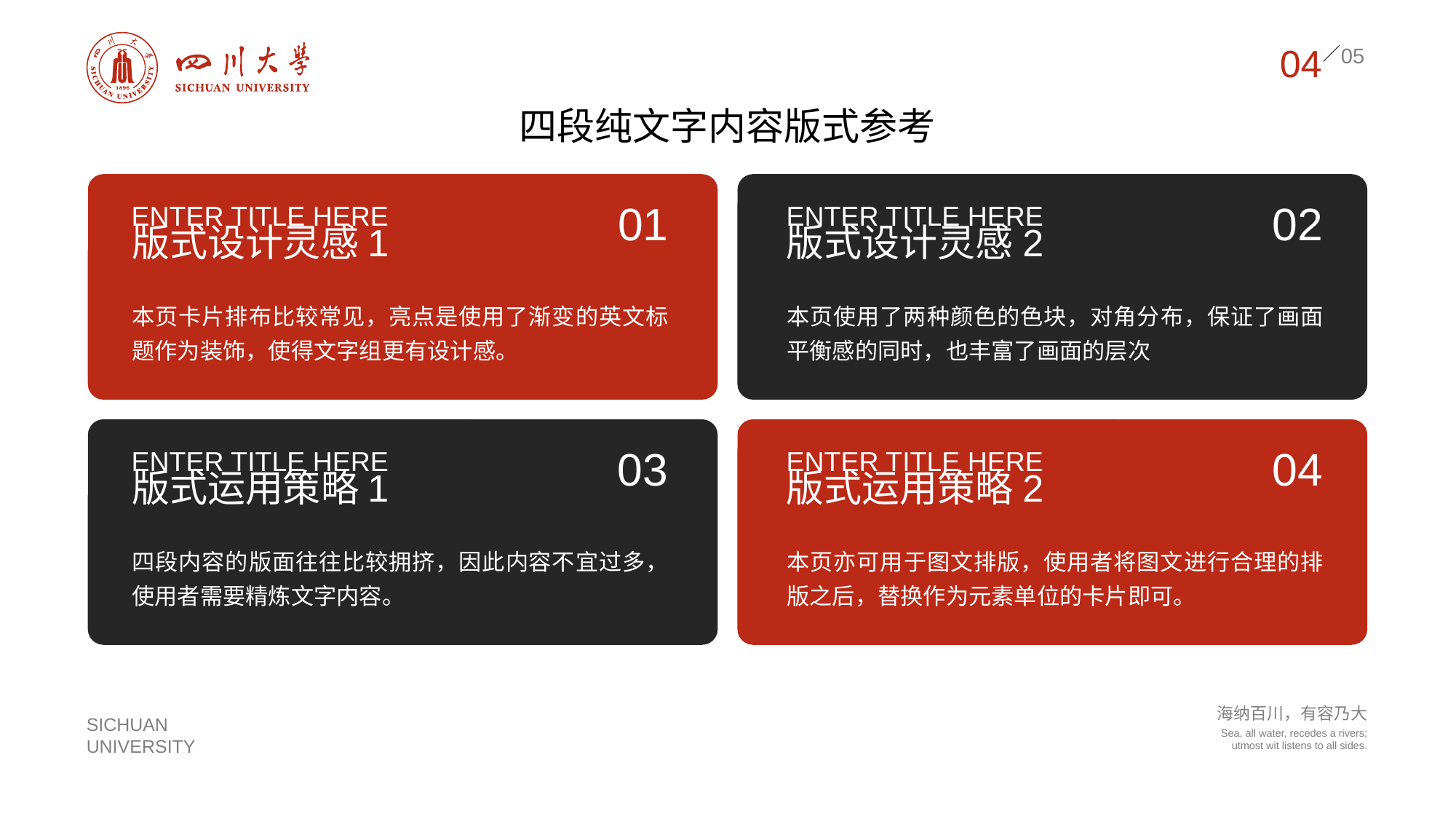

04
四段纯文字内容版式参考

01
02
Enter title here
Enter title here
版式设计灵感1
版式设计灵感2
本页卡片排布比较常见，亮点是使用了渐变的英文标题作为装饰，使得文字组更有设计感。
本页使用了两种颜色的色块，对角分布，保证了画面平衡感的同时，也丰富了画面的层次

03
04
Enter title here
Enter title here
版式运用策略1
版式运用策略2
四段内容的版面往往比较拥挤，因此内容不宜过多，使用者需要精炼文字内容。
本页亦可用于图文排版，使用者将图文进行合理的排版之后，替换作为元素单位的卡片即可。